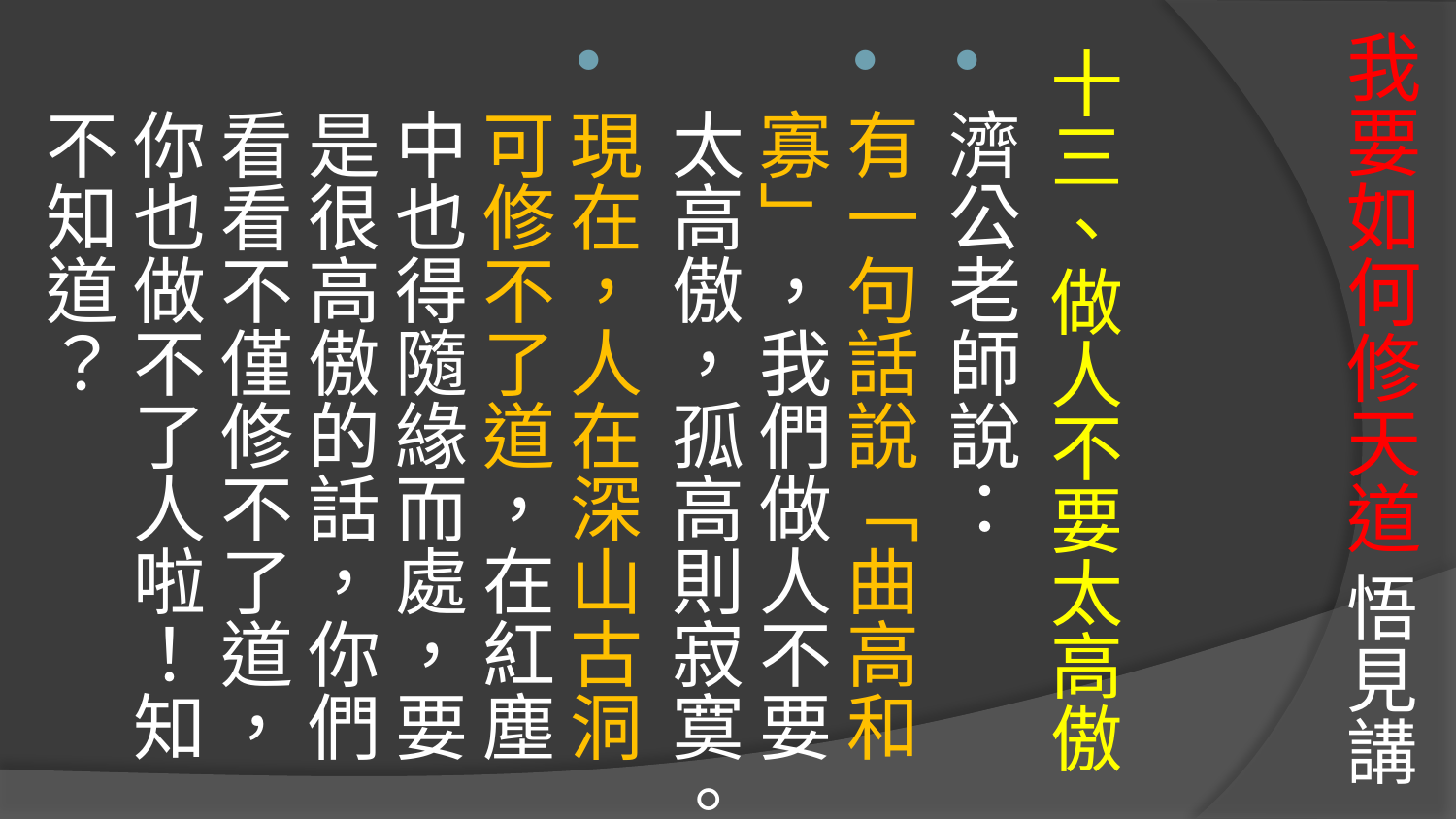

# 我要如何修天道 悟見講
十三、做人不要太高傲
濟公老師說：
有一句話說「曲高和寡」，我們做人不要太高傲，孤高則寂寞。
現在，人在深山古洞可修不了道，在紅塵中也得隨緣而處，要是很高傲的話，你們看看不僅修不了道，你也做不了人啦！知不知道？